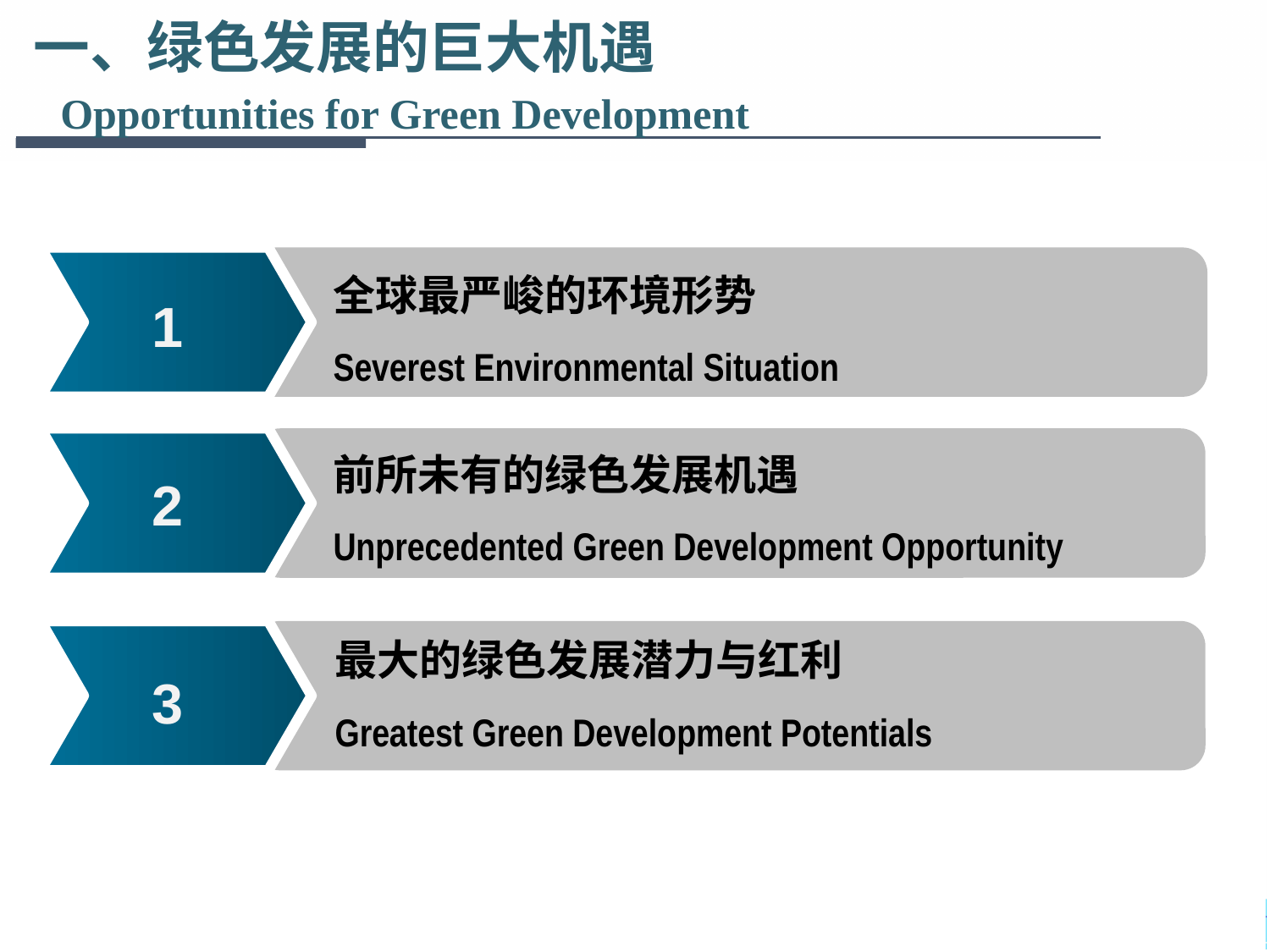

# 一、绿色发展的巨大机遇 Opportunities for Green Development

全球最严峻的环境形势
Severest Environmental Situation
1

前所未有的绿色发展机遇
Unprecedented Green Development Opportunity
2

最大的绿色发展潜力与红利
Greatest Green Development Potentials
3